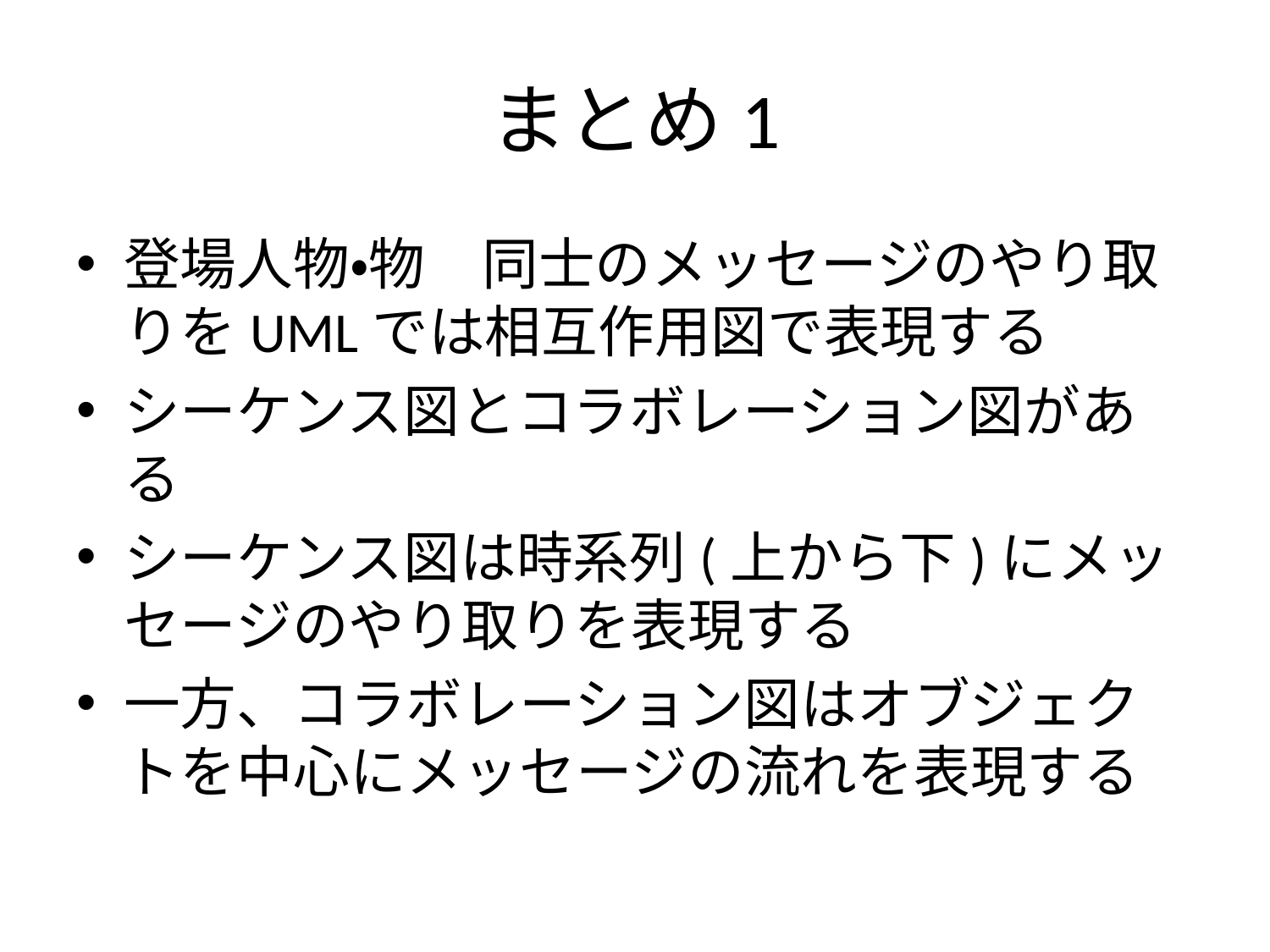

# まとめ1
登場人物・物　同士のメッセージのやり取りをUMLでは相互作用図で表現する
シーケンス図とコラボレーション図がある
シーケンス図は時系列(上から下)にメッセージのやり取りを表現する
一方、コラボレーション図はオブジェクトを中心にメッセージの流れを表現する